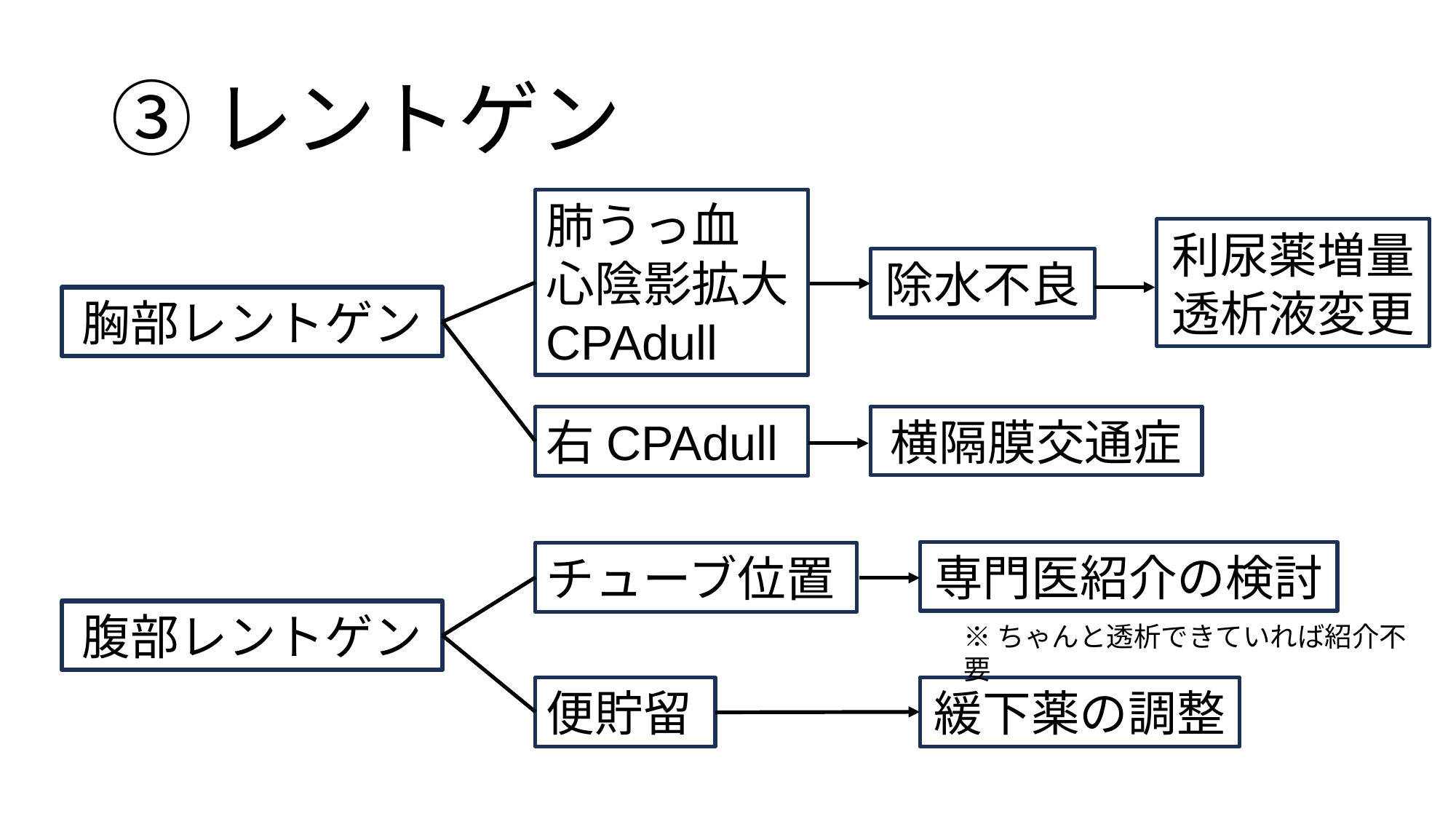

# ③レントゲン
肺うっ血
心陰影拡大
CPAdull
利尿薬増量
透析液変更
除水不良
胸部レントゲン
横隔膜交通症
右CPAdull
専門医紹介の検討
チューブ位置
腹部レントゲン
※ちゃんと透析できていれば紹介不要
緩下薬の調整
便貯留